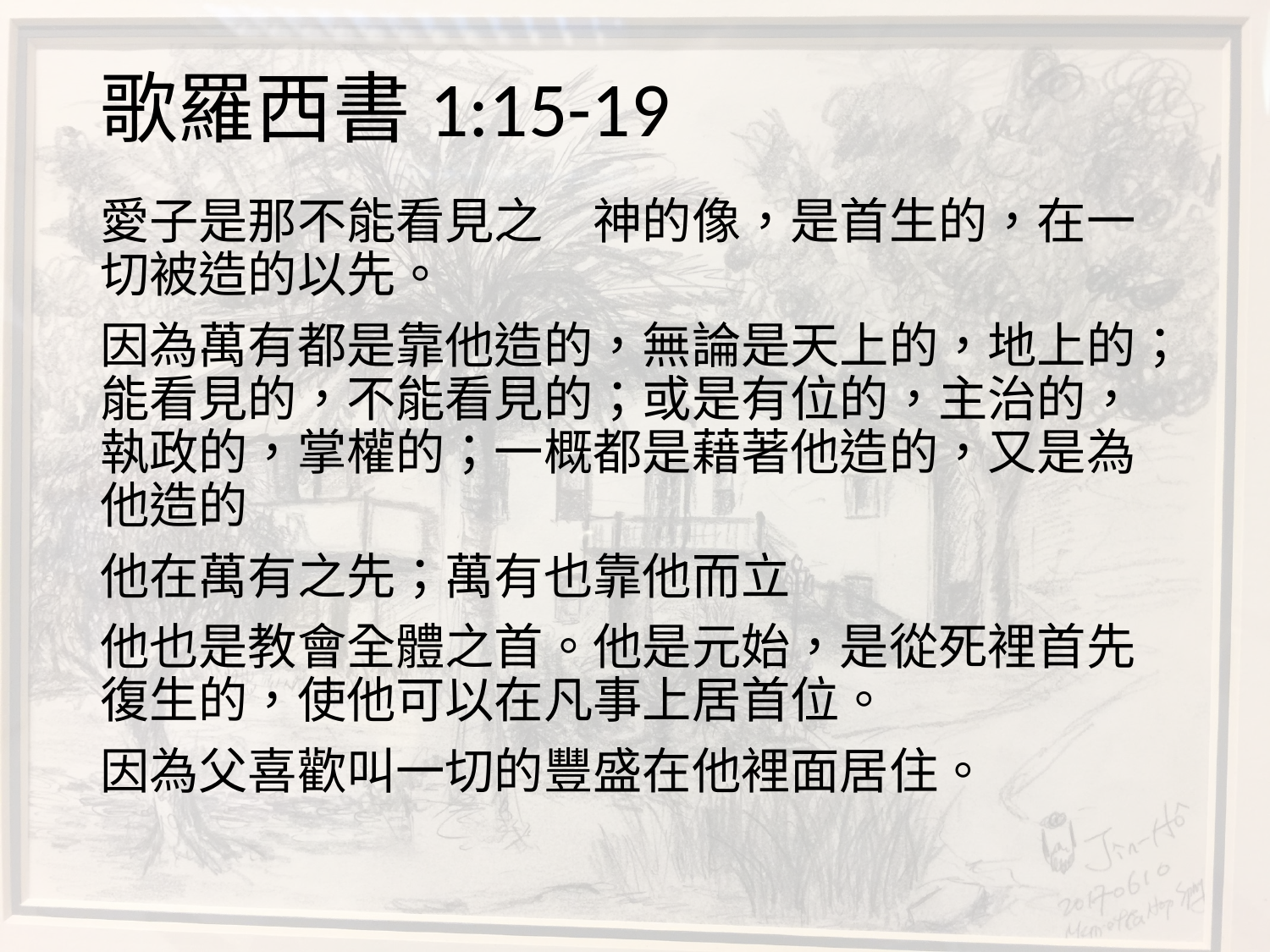

# 歌羅西書1:15-19
愛子是那不能看見之　神的像，是首生的，在一切被造的以先。
因為萬有都是靠他造的，無論是天上的，地上的；能看見的，不能看見的；或是有位的，主治的，執政的，掌權的；一概都是藉著他造的，又是為他造的
他在萬有之先；萬有也靠他而立
他也是教會全體之首。他是元始，是從死裡首先復生的，使他可以在凡事上居首位。
因為父喜歡叫一切的豐盛在他裡面居住。